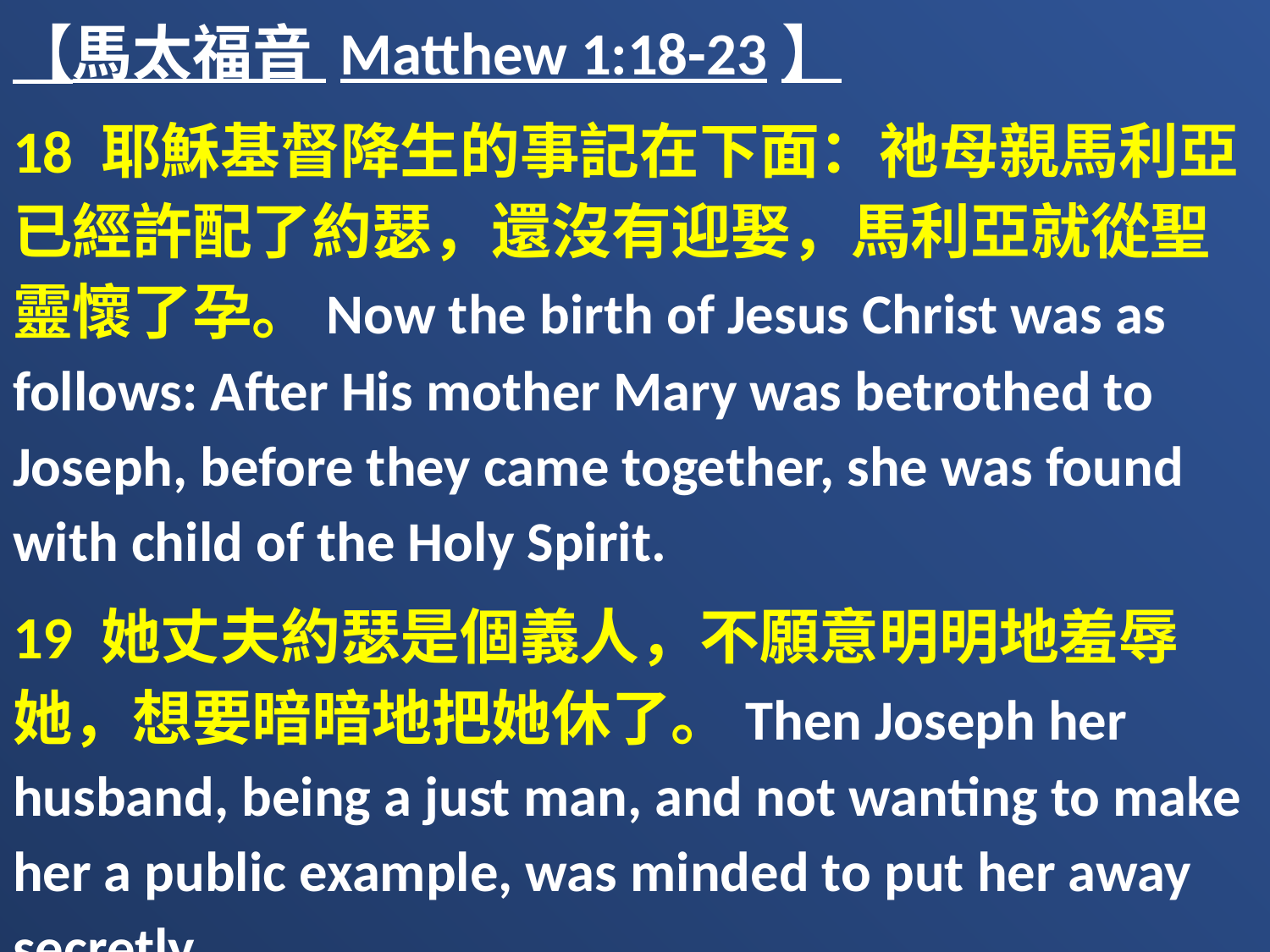

【馬太福音 Matthew 1:18-23】
18 耶穌基督降生的事記在下面：祂母親馬利亞已經許配了約瑟，還沒有迎娶，馬利亞就從聖靈懷了孕。Now the birth of Jesus Christ was as follows: After His mother Mary was betrothed to Joseph, before they came together, she was found with child of the Holy Spirit.
19 她丈夫約瑟是個義人，不願意明明地羞辱她，想要暗暗地把她休了。Then Joseph her husband, being a just man, and not wanting to make her a public example, was minded to put her away secretly.